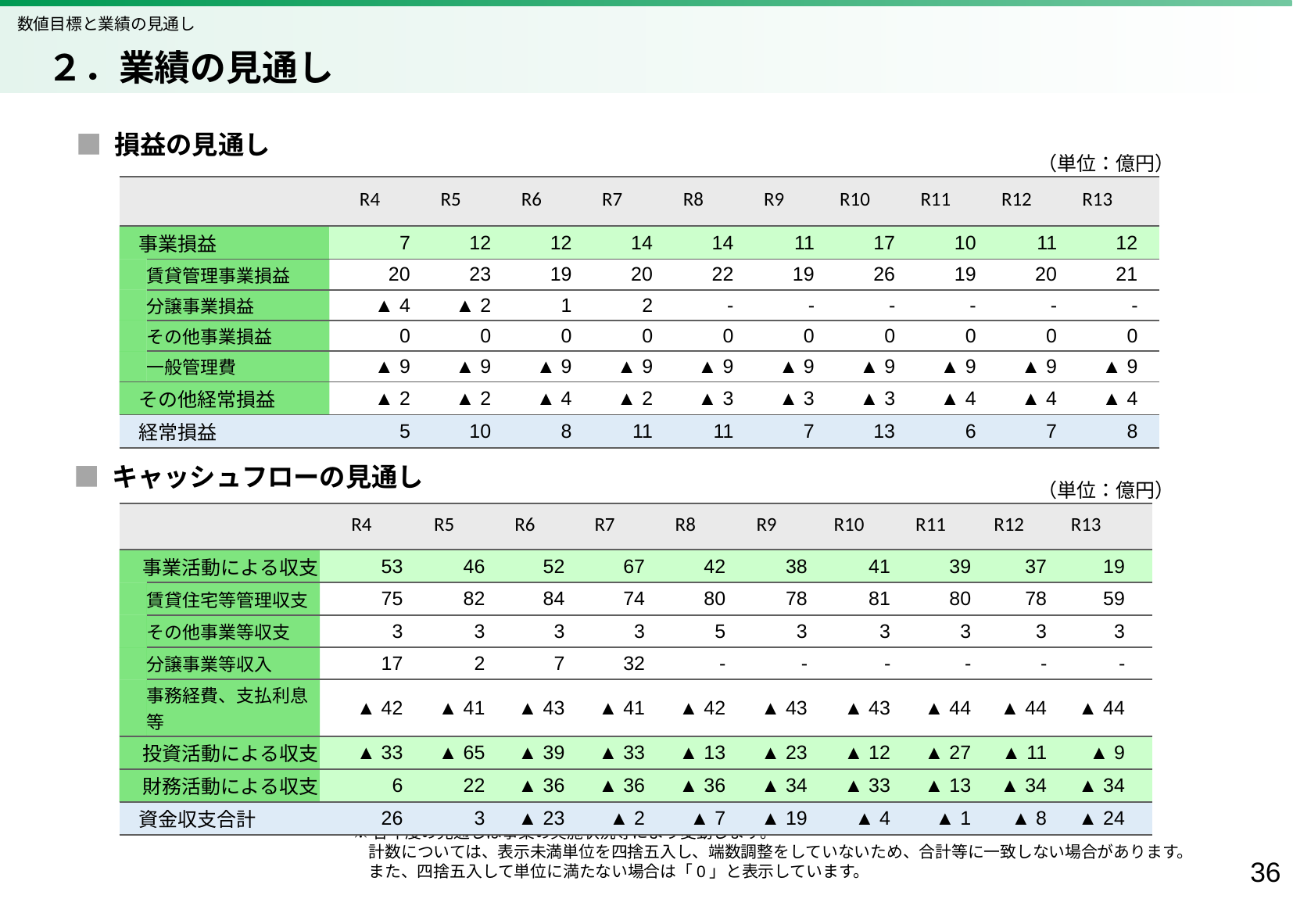

数値目標と業績の見通し
　２．業績の見通し
■ 損益の見通し
（単位：億円）
|  |  |  | R4 | R5 | R6 | R7 | R8 | R9 | R10 | R11 | R12 | R13 |  |
| --- | --- | --- | --- | --- | --- | --- | --- | --- | --- | --- | --- | --- | --- |
| 事業損益 |  |  | 7 | 12 | 12 | 14 | 14 | 11 | 17 | 10 | 11 | 12 |  |
|  | 賃貸管理事業損益 |  | 20 | 23 | 19 | 20 | 22 | 19 | 26 | 19 | 20 | 21 |  |
|  | 分譲事業損益 |  | ▲ 4 | ▲ 2 | 1 | 2 | - | - | - | - | - | - |  |
|  | その他事業損益 |  | 0 | 0 | 0 | 0 | 0 | 0 | 0 | 0 | 0 | 0 |  |
|  | 一般管理費 |  | ▲ 9 | ▲ 9 | ▲ 9 | ▲ 9 | ▲ 9 | ▲ 9 | ▲ 9 | ▲ 9 | ▲ 9 | ▲ 9 |  |
| その他経常損益 |  |  | ▲ 2 | ▲ 2 | ▲ 4 | ▲ 2 | ▲ 3 | ▲ 3 | ▲ 3 | ▲ 4 | ▲ 4 | ▲ 4 |  |
| 経常損益 |  |  | 5 | 10 | 8 | 11 | 11 | 7 | 13 | 6 | 7 | 8 |  |
■ キャッシュフローの見通し
（単位：億円）
|  |  |  | R4 | R5 | R6 | R7 | R8 | R9 | R10 | R11 | R12 | R13 |  |
| --- | --- | --- | --- | --- | --- | --- | --- | --- | --- | --- | --- | --- | --- |
| 事業活動による収支 |  |  | 53 | 46 | 52 | 67 | 42 | 38 | 41 | 39 | 37 | 19 |  |
|  | 賃貸住宅等管理収支 |  | 75 | 82 | 84 | 74 | 80 | 78 | 81 | 80 | 78 | 59 |  |
|  | その他事業等収支 |  | 3 | 3 | 3 | 3 | 5 | 3 | 3 | 3 | 3 | 3 |  |
|  | 分譲事業等収入 |  | 17 | 2 | 7 | 32 | - | - | - | - | - | - |  |
|  | 事務経費、支払利息等 |  | ▲ 42 | ▲ 41 | ▲ 43 | ▲ 41 | ▲ 42 | ▲ 43 | ▲ 43 | ▲ 44 | ▲ 44 | ▲ 44 |  |
| 投資活動による収支 |  |  | ▲ 33 | ▲ 65 | ▲ 39 | ▲ 33 | ▲ 13 | ▲ 23 | ▲ 12 | ▲ 27 | ▲ 11 | ▲ 9 |  |
| 財務活動による収支 |  |  | 6 | 22 | ▲ 36 | ▲ 36 | ▲ 36 | ▲ 34 | ▲ 33 | ▲ 13 | ▲ 34 | ▲ 34 |  |
| 資金収支合計 |  |  | 26 | 3 | ▲ 23 | ▲ 2 | ▲ 7 | ▲ 19 | ▲ 4 | ▲ 1 | ▲ 8 | ▲ 24 |  |
※各年度の見通しは事業の実施状況等により変動します。
　計数については、表示未満単位を四捨五入し、端数調整をしていないため、合計等に一致しない場合があります。
　また、四捨五入して単位に満たない場合は「0」と表示しています。
36